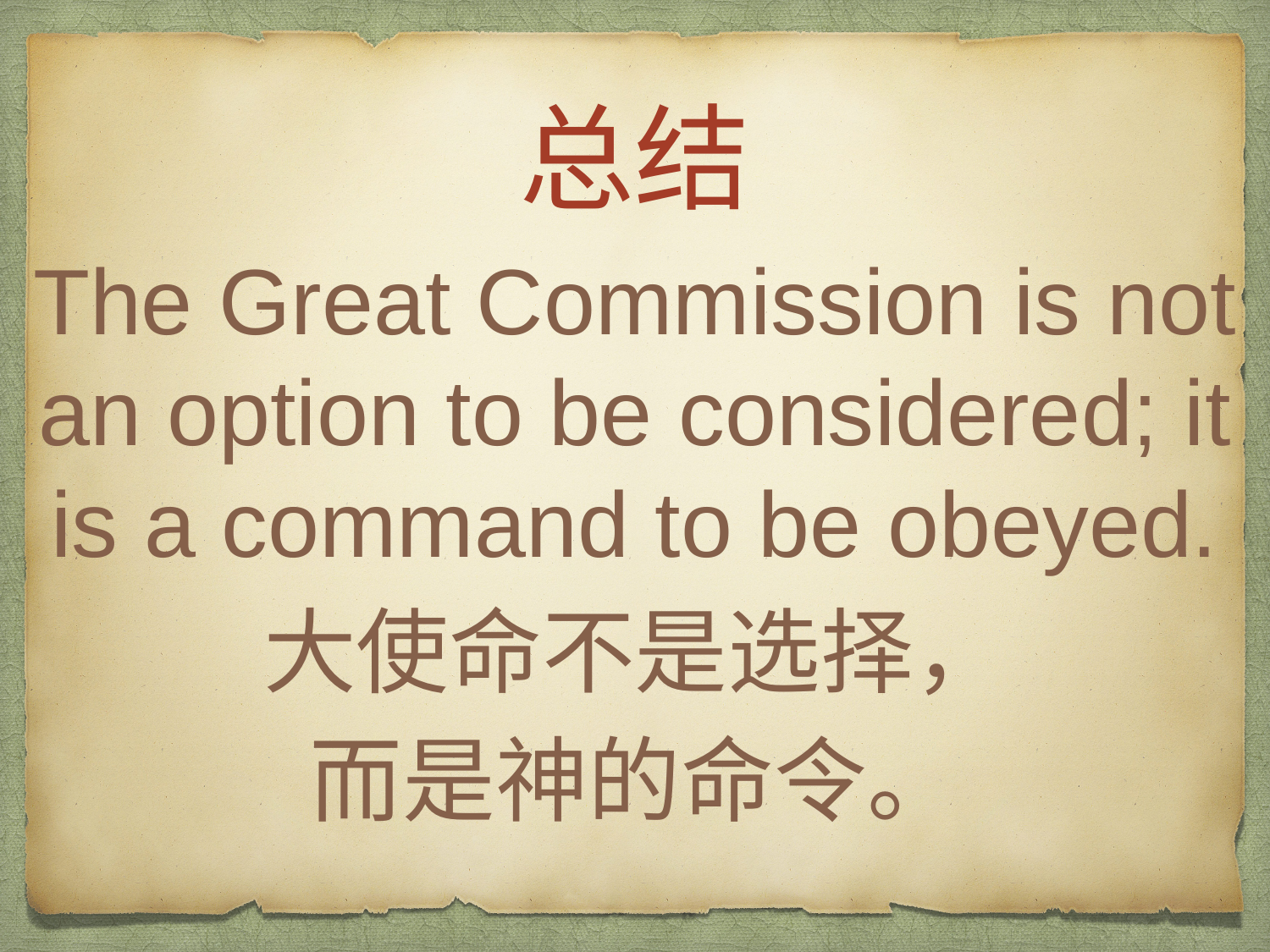

# 总结
The Great Commission is not an option to be considered; it is a command to be obeyed.
大使命不是选择，
而是神的命令。